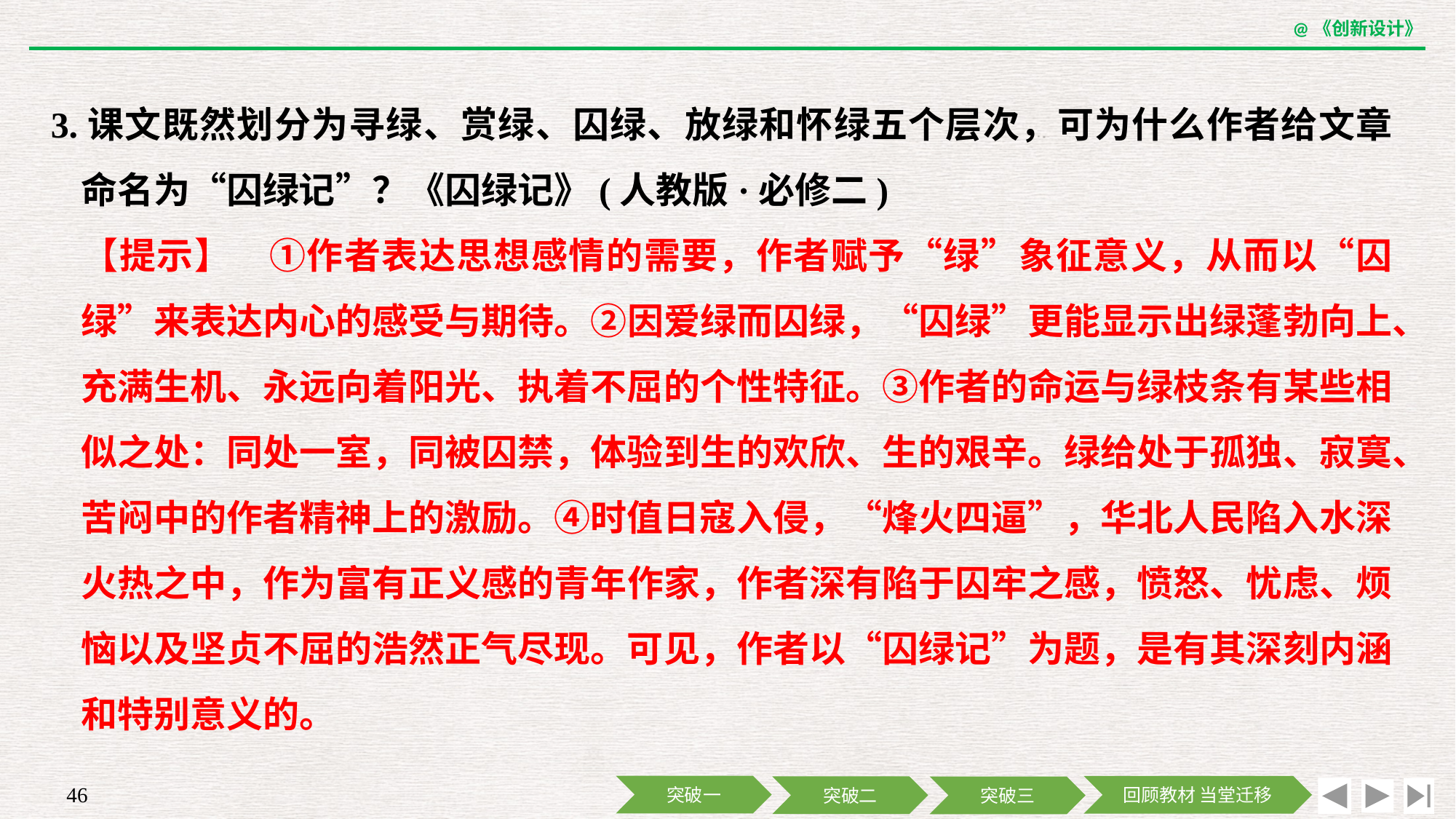

3.课文既然划分为寻绿、赏绿、囚绿、放绿和怀绿五个层次，可为什么作者给文章命名为“囚绿记”？《囚绿记》(人教版·必修二)
	【提示】　①作者表达思想感情的需要，作者赋予“绿”象征意义，从而以“囚绿”来表达内心的感受与期待。②因爱绿而囚绿，“囚绿”更能显示出绿蓬勃向上、充满生机、永远向着阳光、执着不屈的个性特征。③作者的命运与绿枝条有某些相似之处：同处一室，同被囚禁，体验到生的欢欣、生的艰辛。绿给处于孤独、寂寞、苦闷中的作者精神上的激励。④时值日寇入侵，“烽火四逼”，华北人民陷入水深火热之中，作为富有正义感的青年作家，作者深有陷于囚牢之感，愤怒、忧虑、烦恼以及坚贞不屈的浩然正气尽现。可见，作者以“囚绿记”为题，是有其深刻内涵和特别意义的。